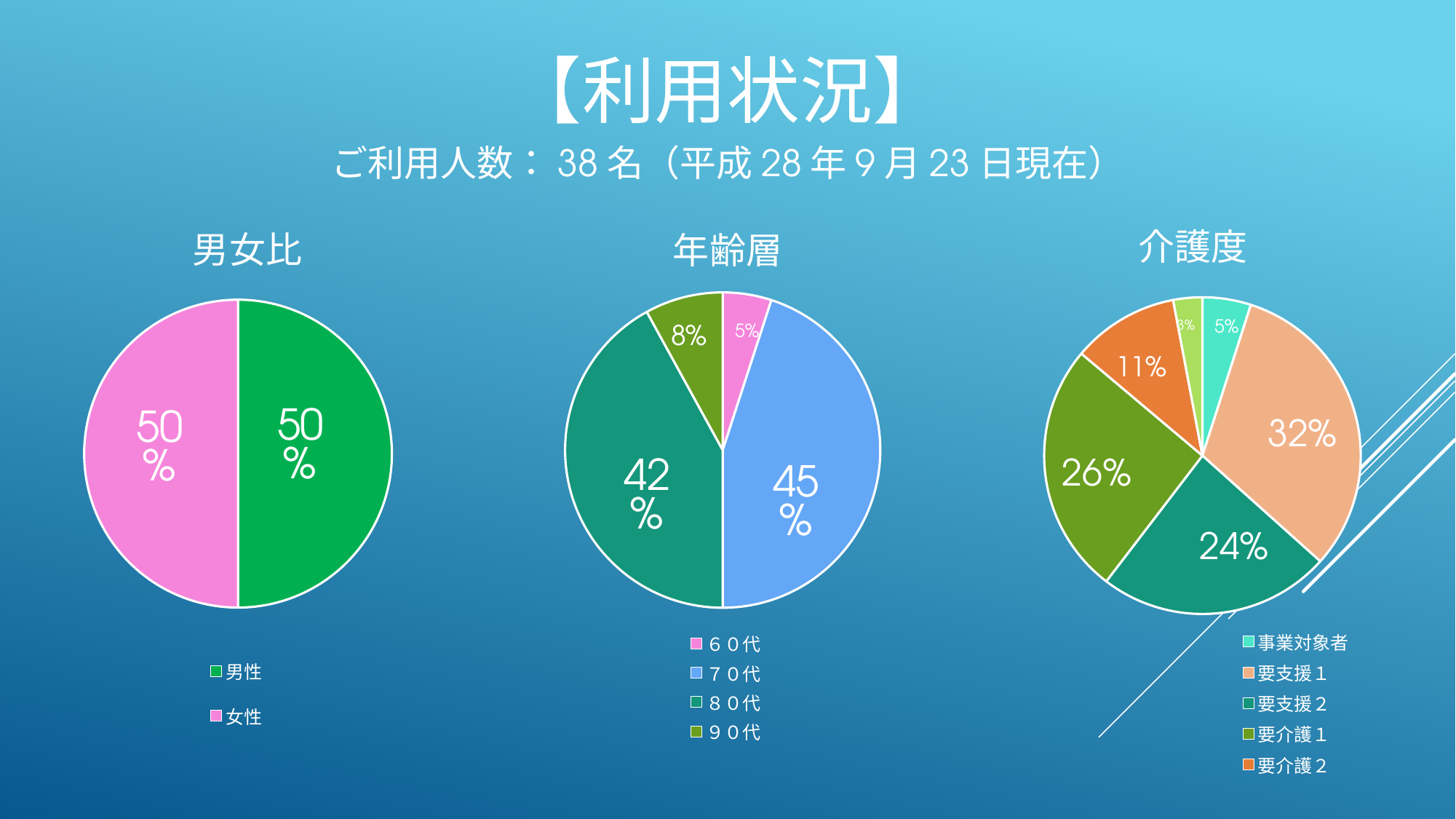

# 【利用状況】
ご利用人数：38名（平成28年9月23日現在）

### Chart: 介護度

| Category | 介護度 |
|---|---|
| 事業対象者 | 0.05 |
| 要支援１ | 0.32 |
| 要支援２ | 0.24 |
| 要介護１ | 0.26 |
| 要介護２ | 0.11 |
| 要介護４ | 0.03 |

### Chart: 男女比

| Category | 男女比 |
|---|---|
| 男性 | 0.5 |
| 女性 | 0.5 |

### Chart: 年齢層

| Category | 年齢層 |
|---|---|
| ６０代 | 0.05 |
| ７０代 | 0.45 |
| ８０代 | 0.42 |
| ９０代 | 0.08 |